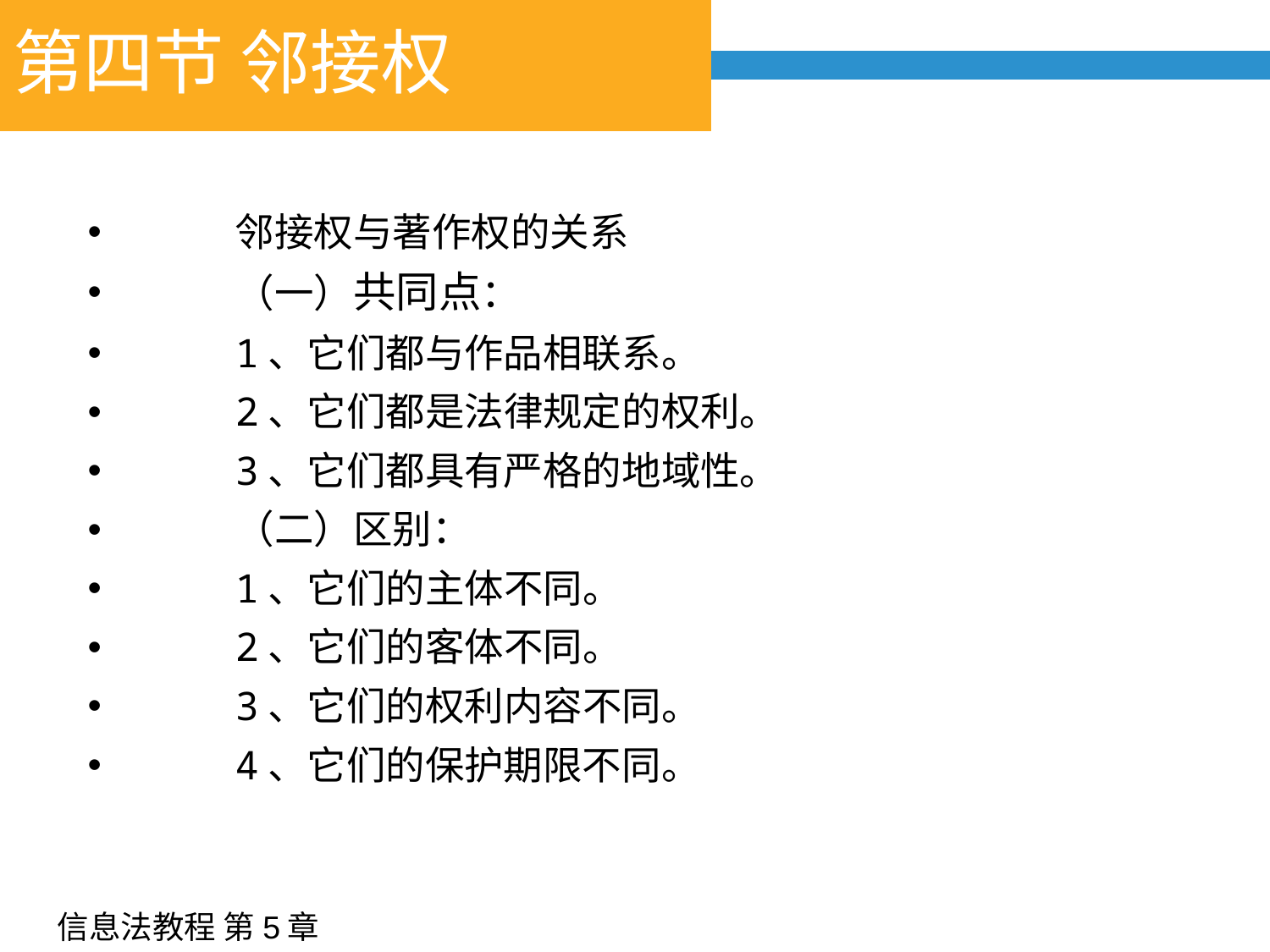

# 第四节 邻接权
	邻接权与著作权的关系
	（一）共同点：
	1、它们都与作品相联系。
	2、它们都是法律规定的权利。
	3、它们都具有严格的地域性。
	（二）区别：
	1、它们的主体不同。
	2、它们的客体不同。
	3、它们的权利内容不同。
	4、它们的保护期限不同。
信息法教程 第5章